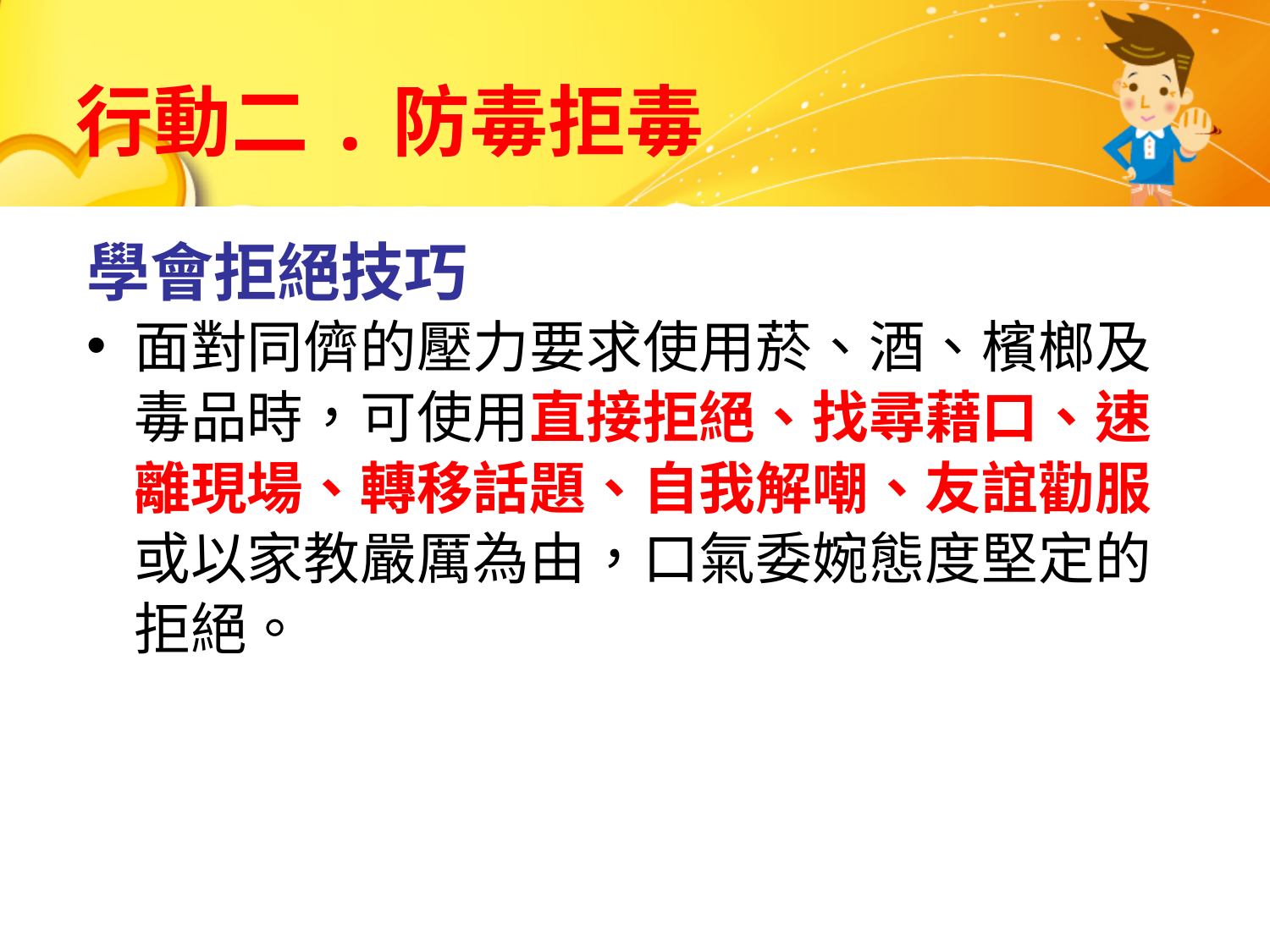

行動二.防毒拒毒
學會拒絕技巧
面對同儕的壓力要求使用菸、酒、檳榔及毒品時，可使用直接拒絕、找尋藉口、速離現場、轉移話題、自我解嘲、友誼勸服或以家教嚴厲為由，口氣委婉態度堅定的拒絕。